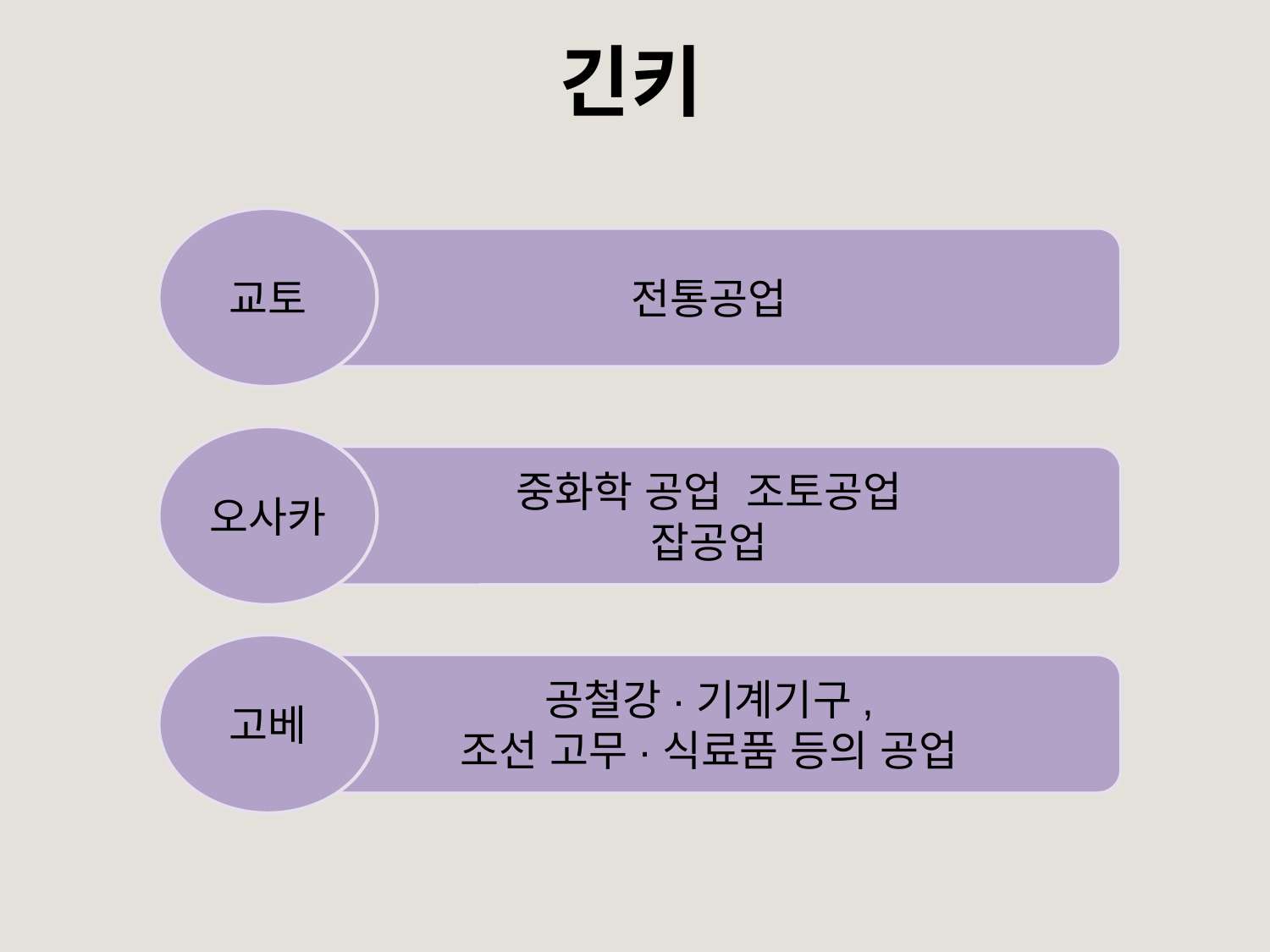

# 긴키
교토
전통공업
오사카
중화학 공업  조토공업
잡공업
고베
공철강·기계기구,
조선 고무·식료품 등의 공업